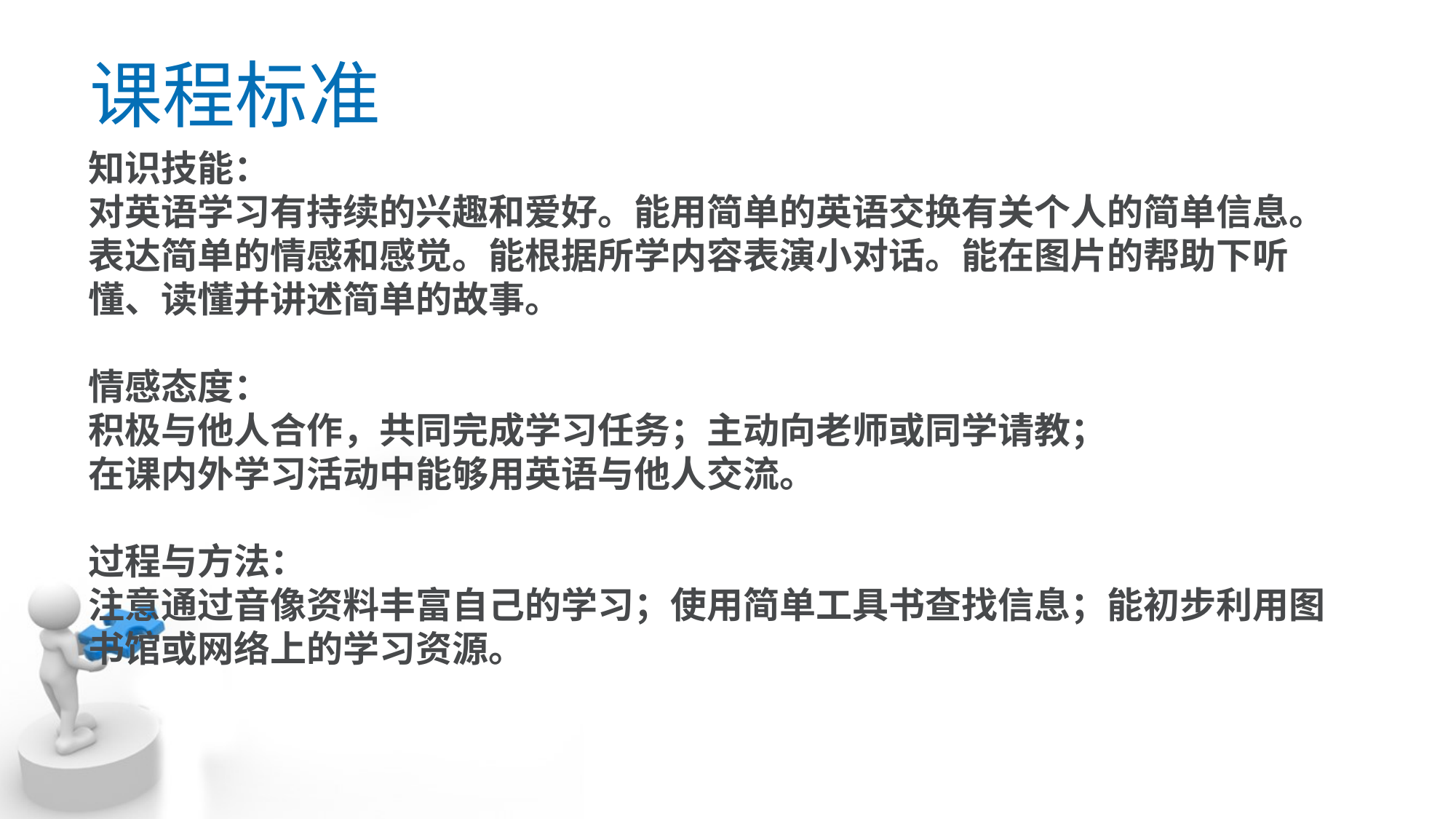

课程标准
知识技能：
对英语学习有持续的兴趣和爱好。能用简单的英语交换有关个人的简单信息。
表达简单的情感和感觉。能根据所学内容表演小对话。能在图片的帮助下听懂、读懂并讲述简单的故事。

情感态度：
积极与他人合作，共同完成学习任务；主动向老师或同学请教；
在课内外学习活动中能够用英语与他人交流。

过程与方法：
注意通过音像资料丰富自己的学习；使用简单工具书查找信息；能初步利用图
书馆或网络上的学习资源。